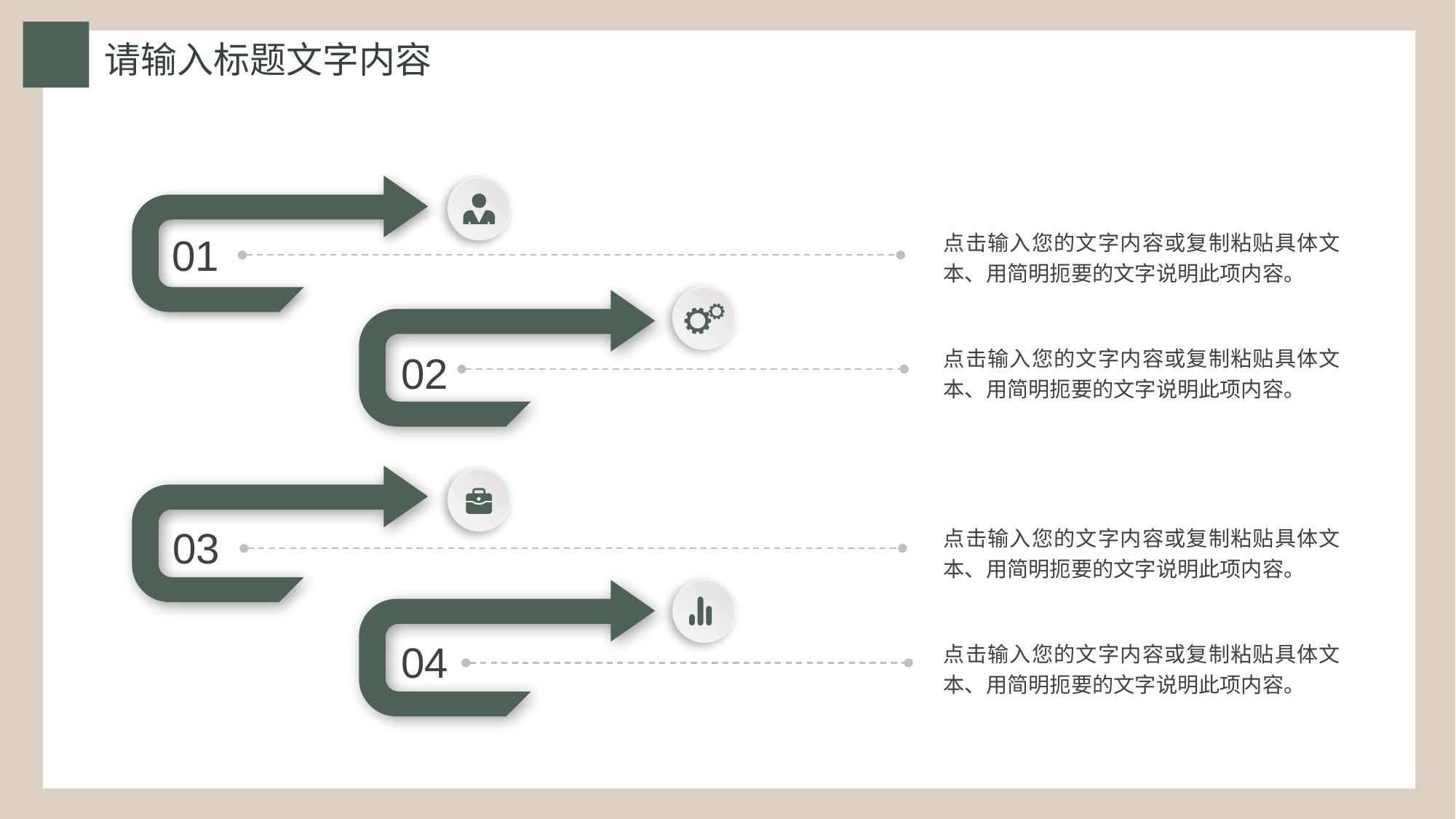

请输入标题文字内容

01
点击输入您的文字内容或复制粘贴具体文本、用简明扼要的文字说明此项内容。

点击输入您的文字内容或复制粘贴具体文本、用简明扼要的文字说明此项内容。
02

03
点击输入您的文字内容或复制粘贴具体文本、用简明扼要的文字说明此项内容。

04
点击输入您的文字内容或复制粘贴具体文本、用简明扼要的文字说明此项内容。